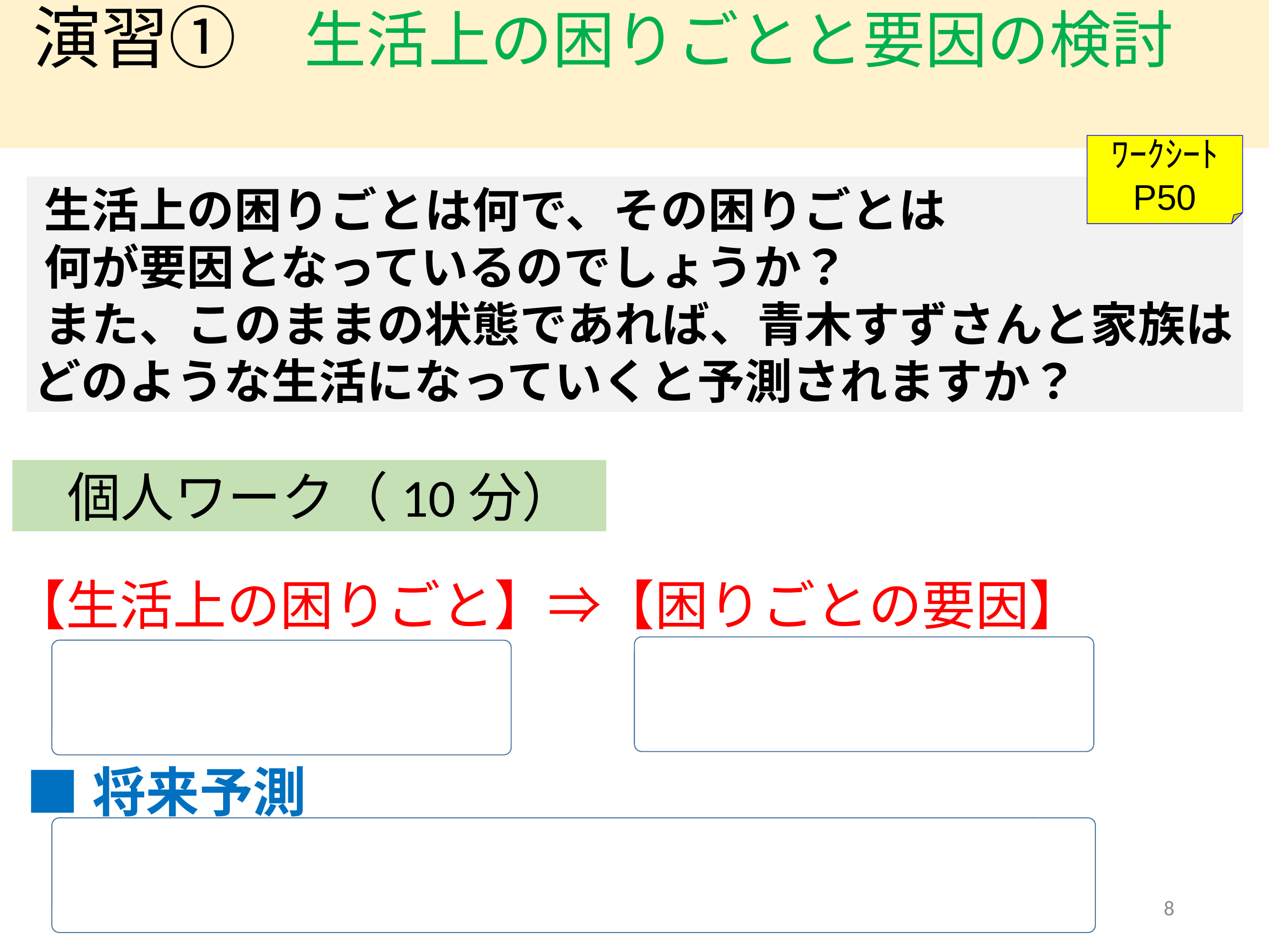

# 演習①　生活上の困りごとと要因の検討
ﾜｰｸｼｰﾄ
P50
生活上の困りごとは何で、その困りごとは
何が要因となっているのでしょうか？
また、このままの状態であれば、青木すずさんと家族はどのような生活になっていくと予測されますか？
個人ワーク（10分）
【生活上の困りごと】⇒【困りごとの要因】

■将来予測

8